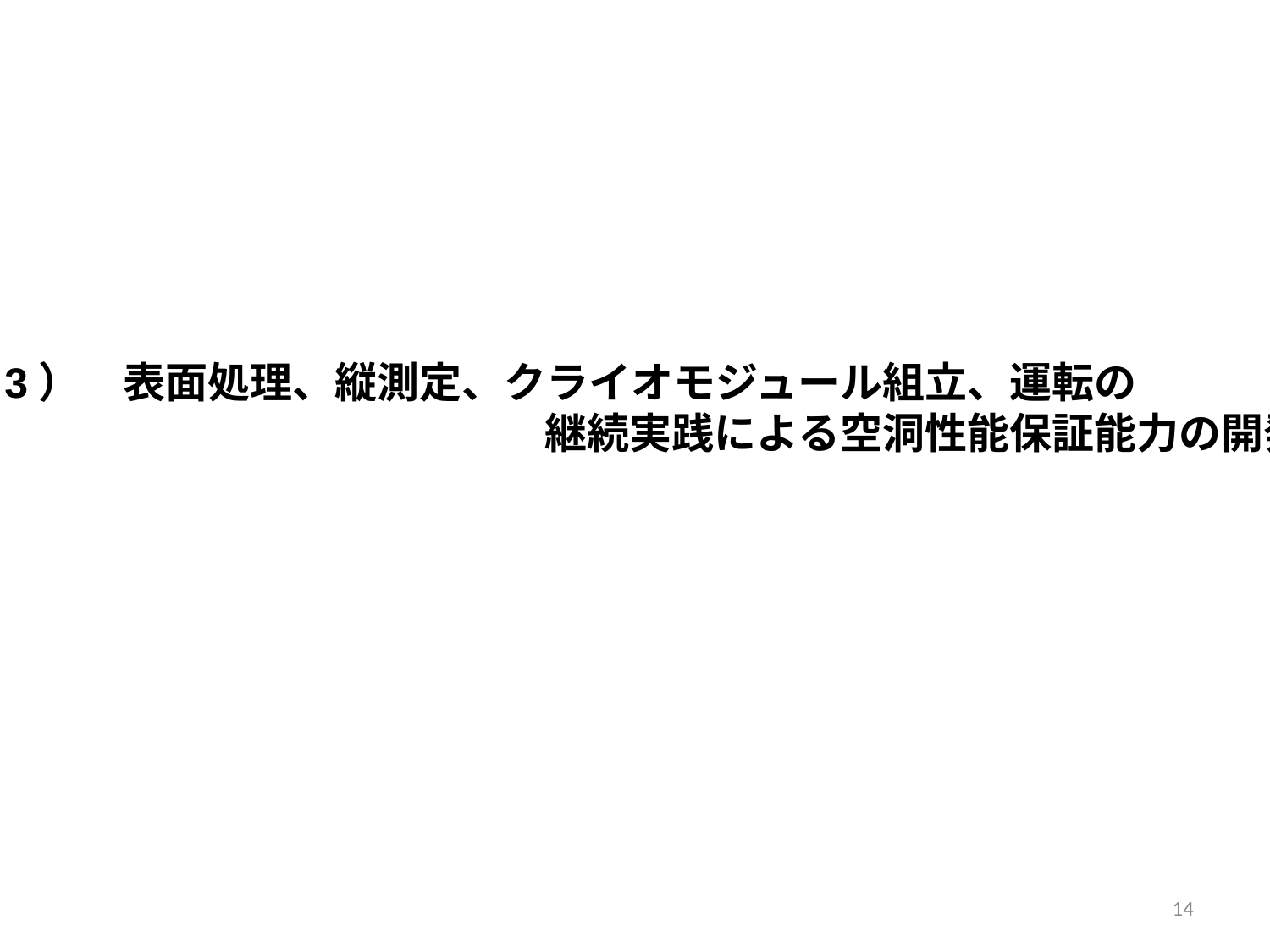

（3）　表面処理、縦測定、クライオモジュール組立、運転の
　　　　　　　　　　　　　　継続実践による空洞性能保証能力の開発
14